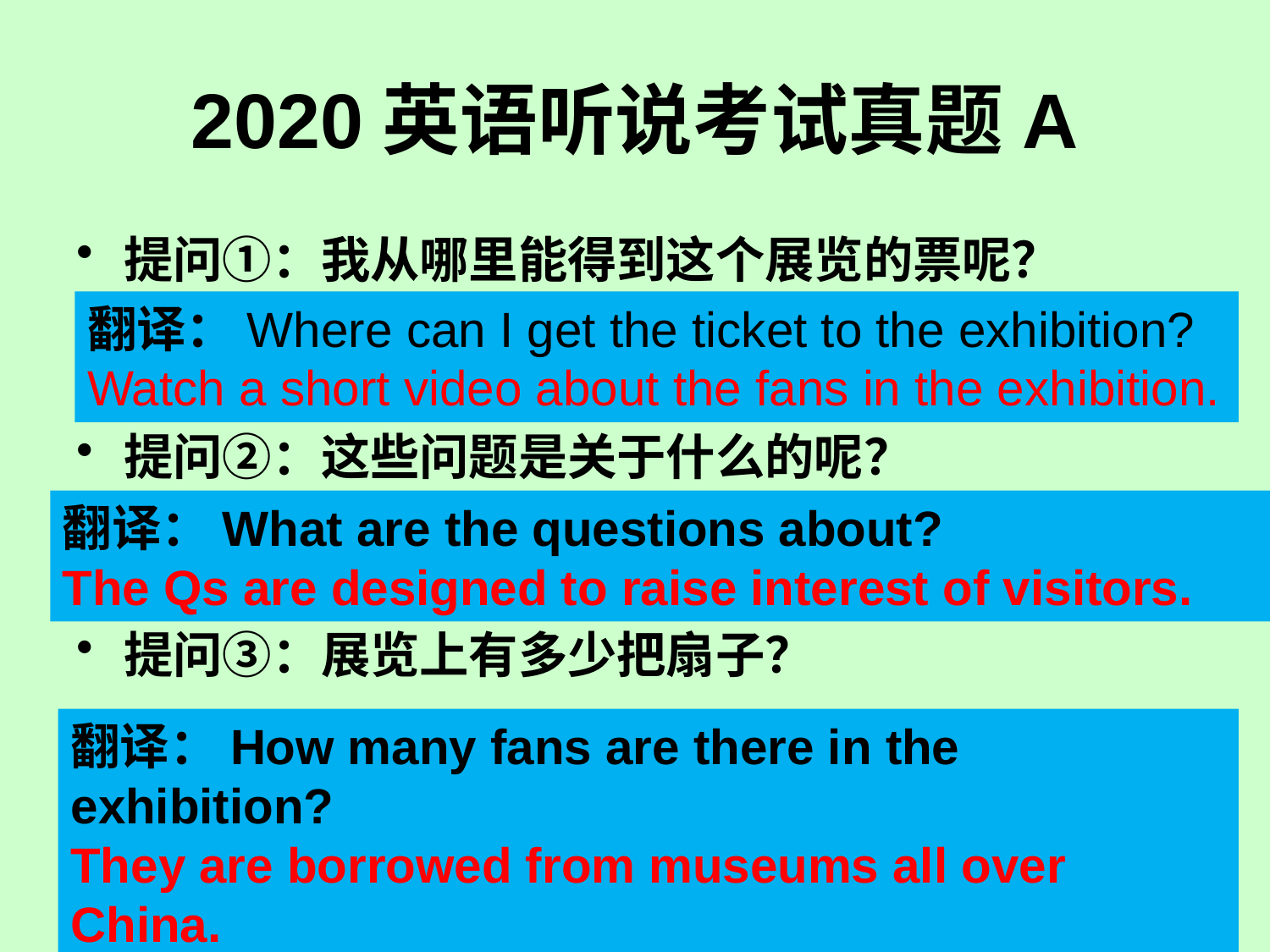

# 2020英语听说考试真题A
提问①：我从哪里能得到这个展览的票呢？

提问②：这些问题是关于什么的呢？

提问③：展览上有多少把扇子？

翻译：Where can I get the ticket to the exhibition?
Watch a short video about the fans in the exhibition.
翻译：What are the questions about?
The Qs are designed to raise interest of visitors.
翻译：How many fans are there in the exhibition?
They are borrowed from museums all over China.